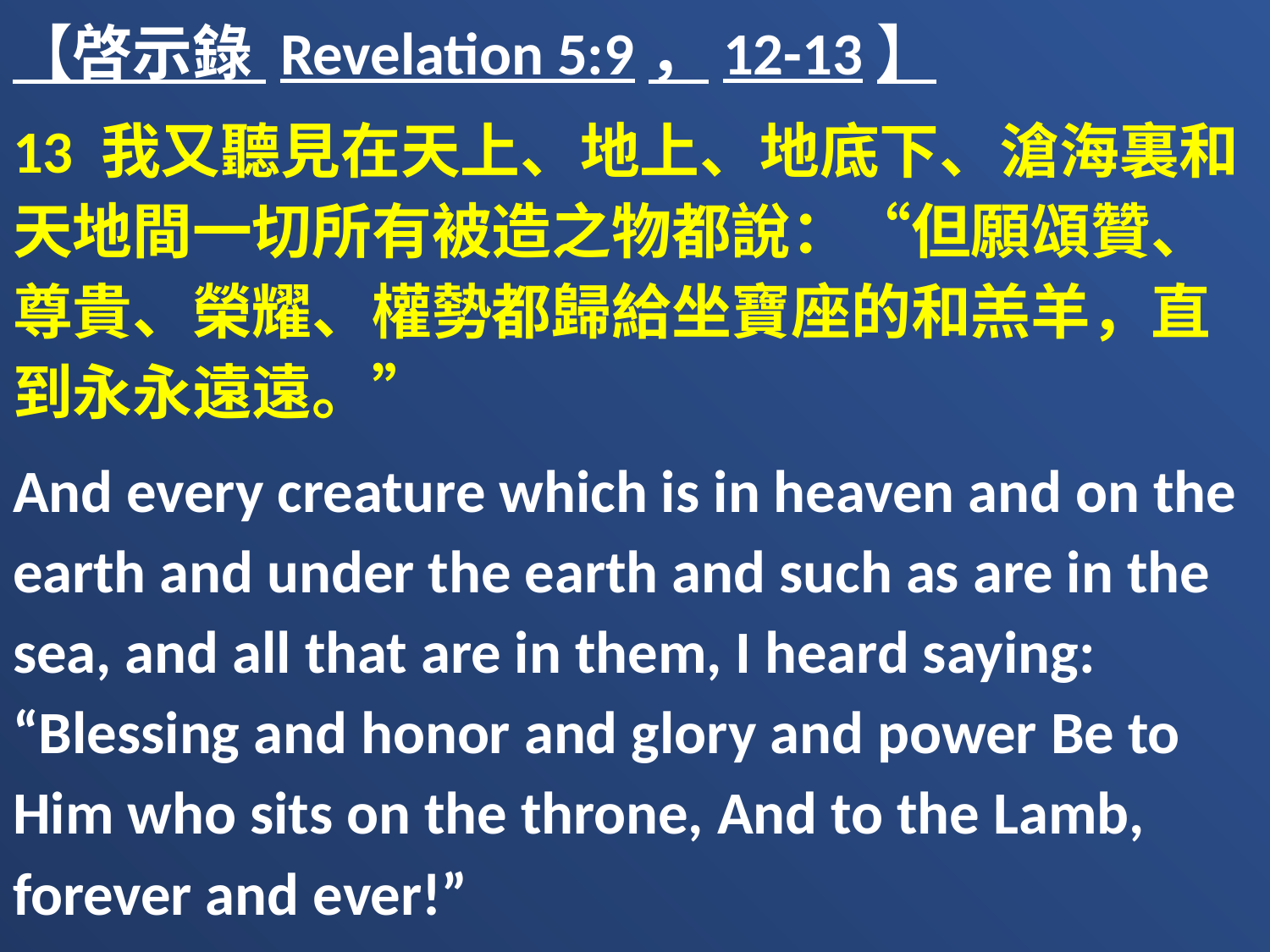

【啓示錄 Revelation 5:9，12-13】
13 我又聽見在天上、地上、地底下、滄海裏和天地間一切所有被造之物都說：“但願頌贊、尊貴、榮耀、權勢都歸給坐寶座的和羔羊，直到永永遠遠。”
And every creature which is in heaven and on the earth and under the earth and such as are in the sea, and all that are in them, I heard saying: “Blessing and honor and glory and power Be to Him who sits on the throne, And to the Lamb, forever and ever!”